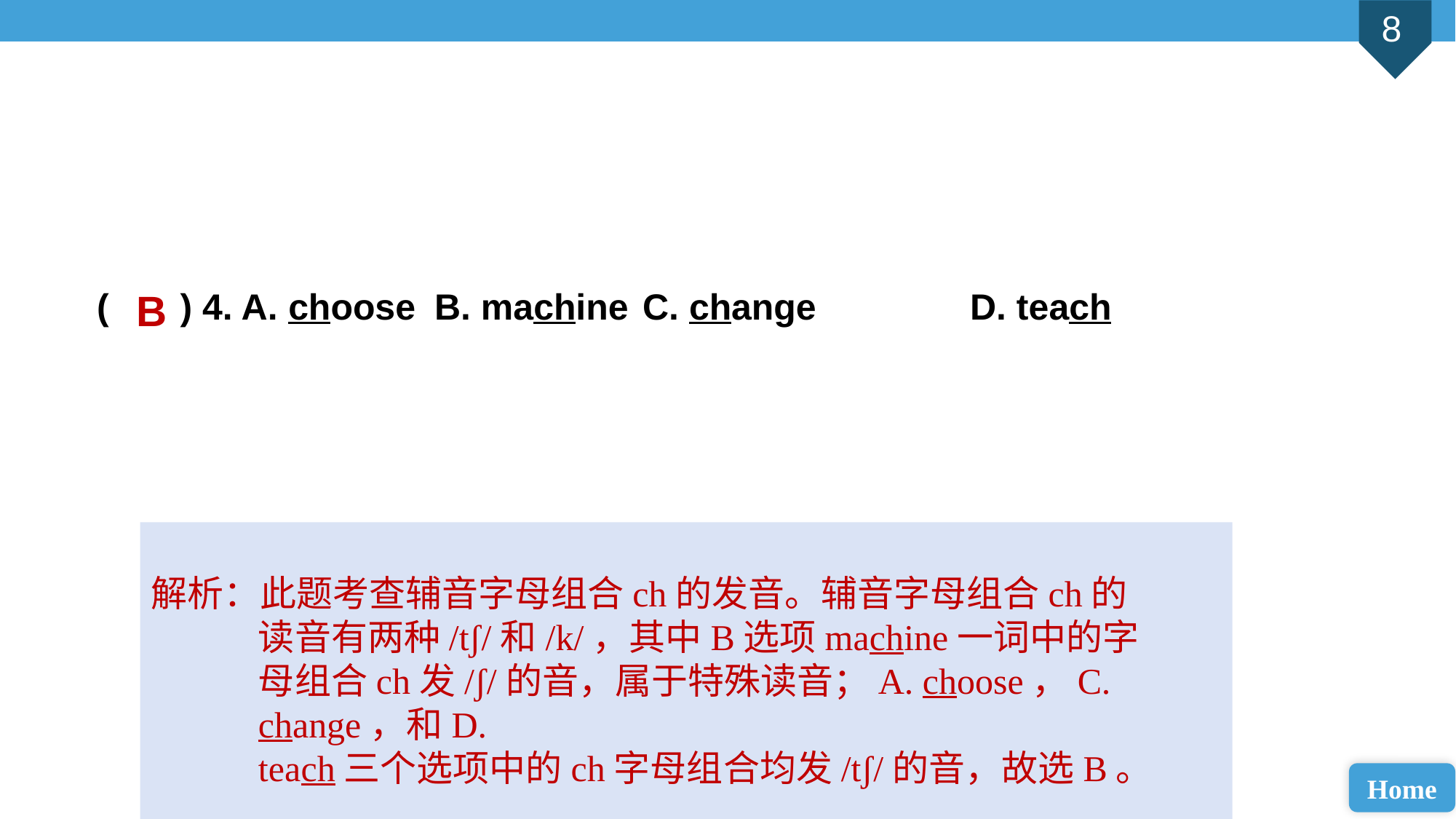

(       ) 4. A. choose	 B. machine 	C. change 		D. teach
B

解析：此题考查辅音字母组合ch的发音。辅音字母组合ch的读音有两种/tʃ/和/k/，其中B选项machine一词中的字母组合ch发/ʃ/的音，属于特殊读音；A. choose，C. change，和D. teach三个选项中的ch字母组合均发/tʃ/的音，故选B。